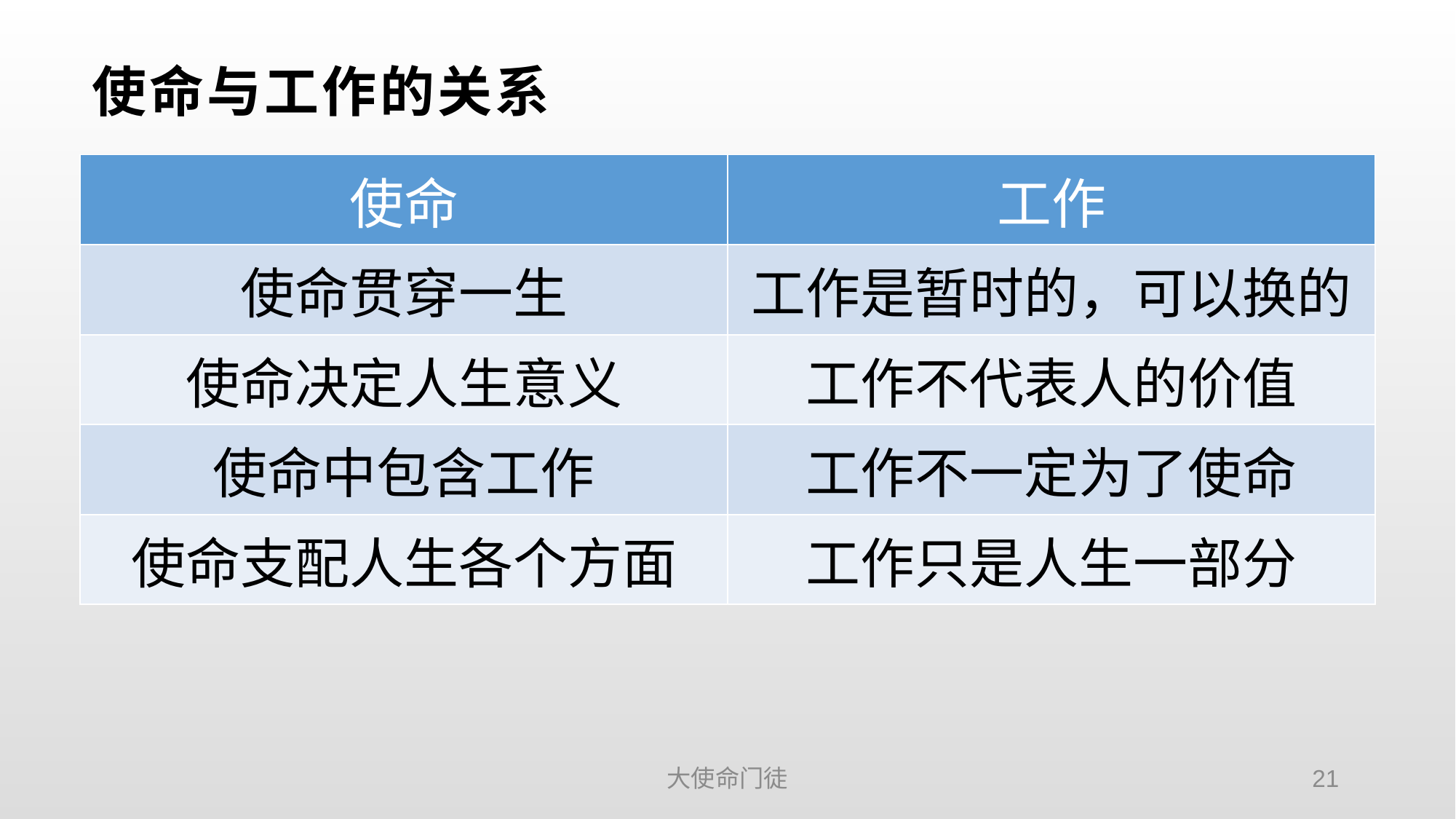

# 使命与工作的关系
| 使命 | 工作 |
| --- | --- |
| 使命贯穿一生 | 工作是暂时的，可以换的 |
| 使命决定人生意义 | 工作不代表人的价值 |
| 使命中包含工作 | 工作不一定为了使命 |
| 使命支配人生各个方面 | 工作只是人生一部分 |
大使命门徒
21